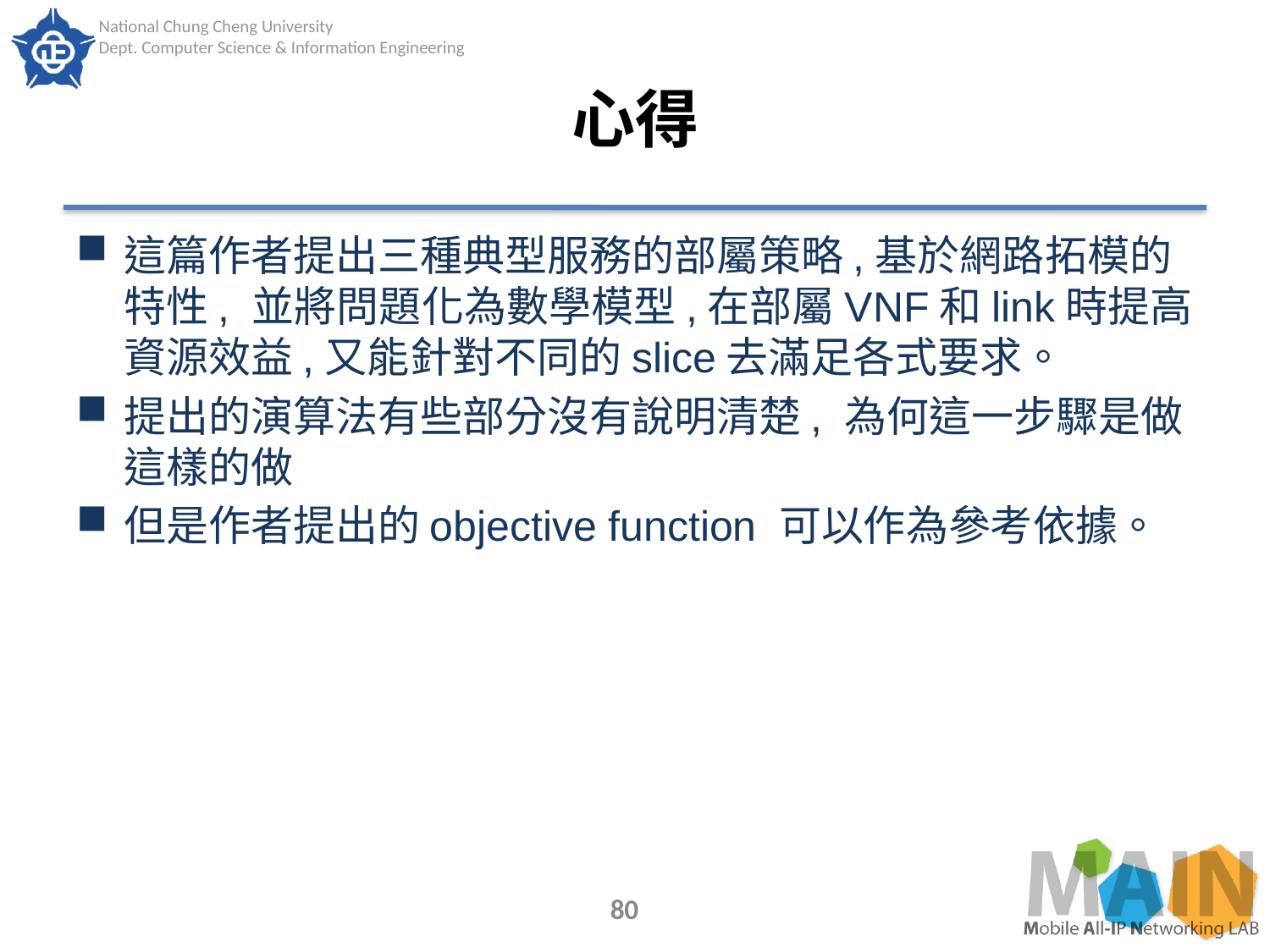

# 心得
這篇作者提出三種典型服務的部屬策略,基於網路拓模的特性, 並將問題化為數學模型,在部屬VNF和link時提高資源效益,又能針對不同的slice去滿足各式要求。
提出的演算法有些部分沒有說明清楚, 為何這一步驟是做這樣的做
但是作者提出的objective function 可以作為參考依據。
80